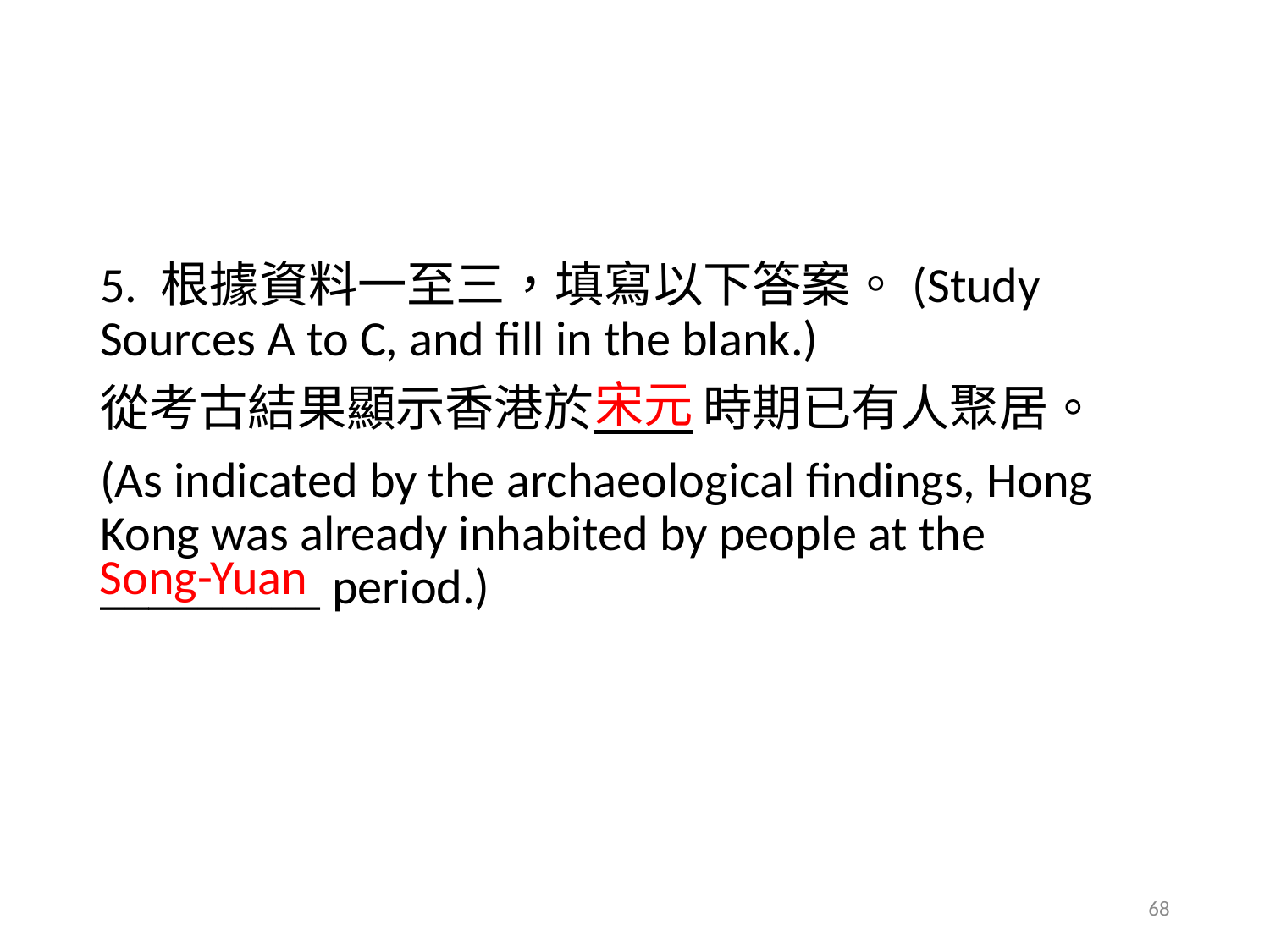

#
5. 根據資料一至三，填寫以下答案。(Study Sources A to C, and fill in the blank.)
從考古結果顯示香港於          時期已有人聚居。
(As indicated by the archaeological findings, Hong Kong was already inhabited by people at the _________ period.)

宋元
Song-Yuan
68